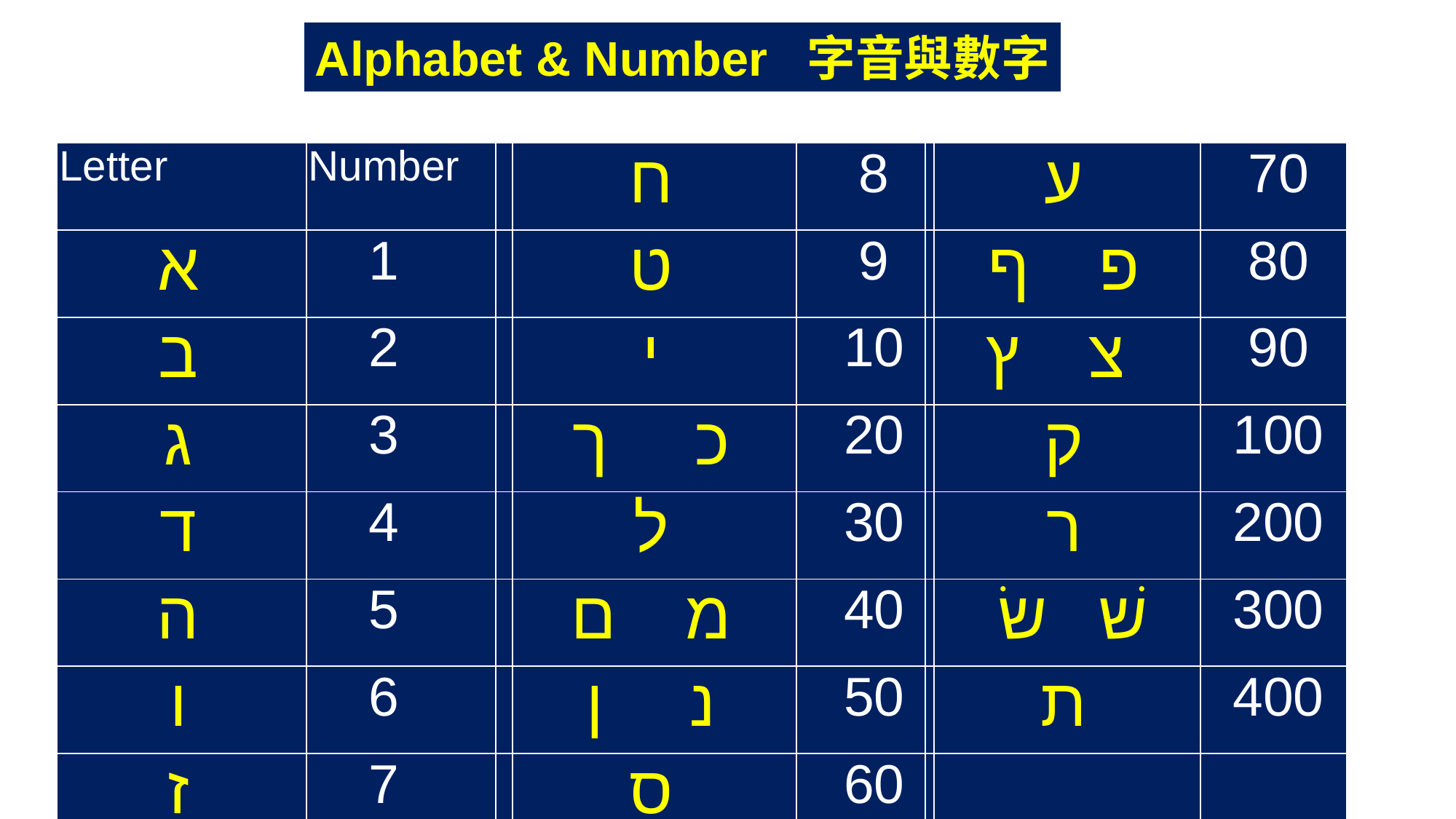

Alphabet & Number  字音與數字
| Letter | Number |  | ח | 8 |  | ע | 70 |
| --- | --- | --- | --- | --- | --- | --- | --- |
| א | 1 |  | ט | 9 |  | פ ף | 80 |
| ב | 2 |  | י | 10 |  | צ ץ | 90 |
| ג | 3 |  | כ ך | 20 |  | ק | 100 |
| ד | 4 |  | ל | 30 |  | ר | 200 |
| ה | 5 |  | מ ם | 40 |  | שׁ שׂ | 300 |
| ו | 6 |  | נ ן | 50 |  | ת | 400 |
| ז | 7 |  | ס | 60 |  |  |  |